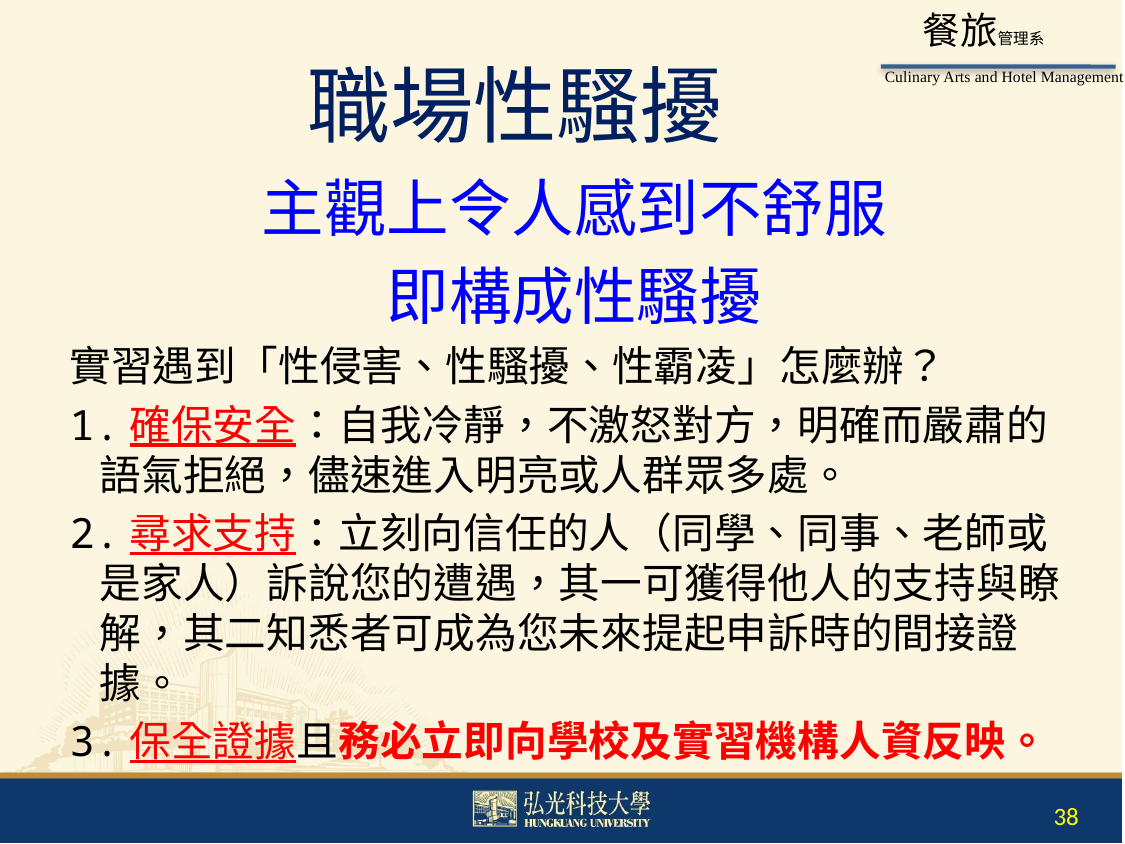

職場性騷擾
主觀上令人感到不舒服
即構成性騷擾
實習遇到「性侵害、性騷擾、性霸凌」怎麼辦？
1.確保安全：自我冷靜，不激怒對方，明確而嚴肅的語氣拒絕，儘速進入明亮或人群眾多處。
2.尋求支持：立刻向信任的人（同學、同事、老師或是家人）訴說您的遭遇，其一可獲得他人的支持與瞭解，其二知悉者可成為您未來提起申訴時的間接證據。
3.保全證據且務必立即向學校及實習機構人資反映。
38